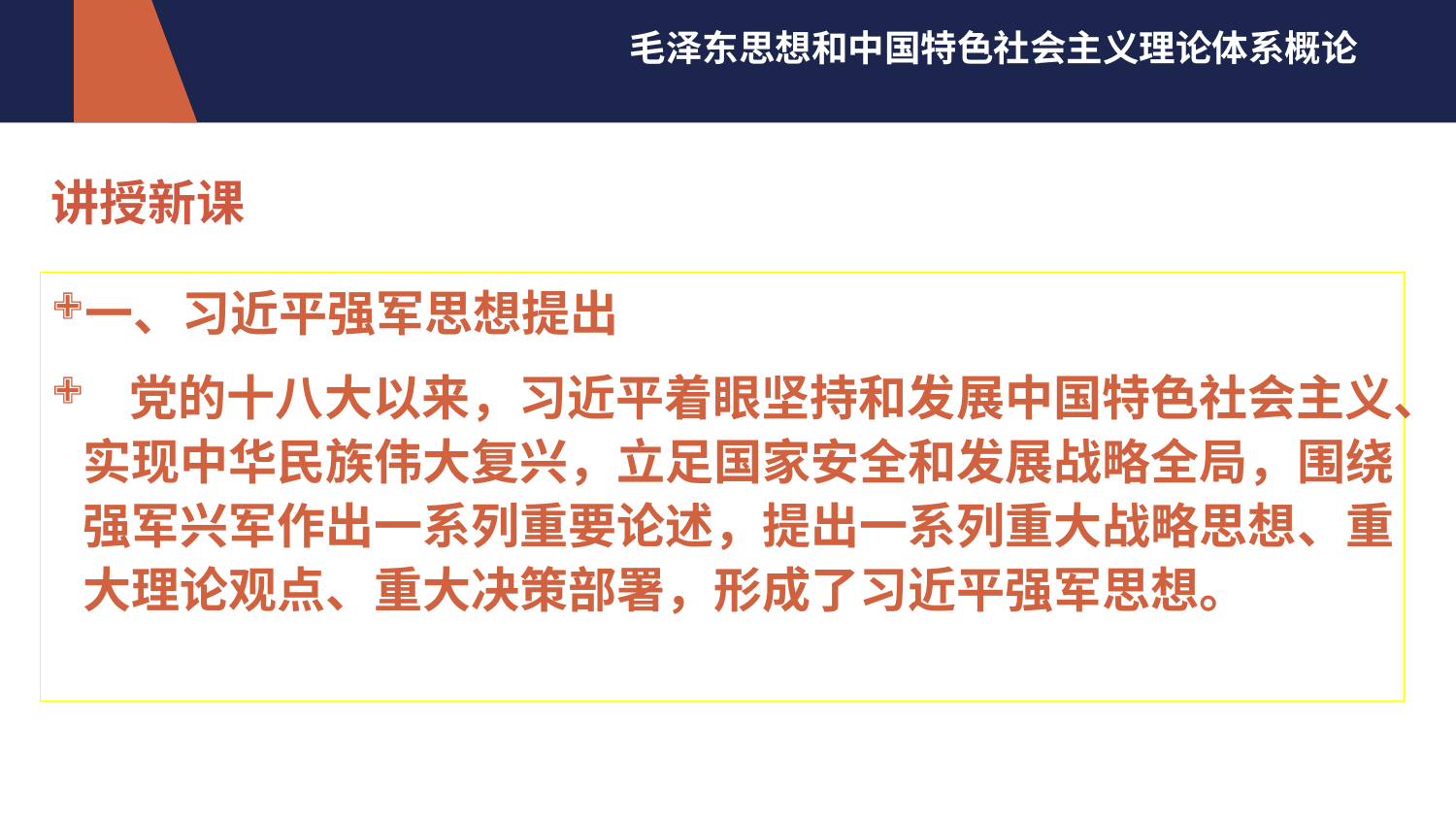

讲授新课
一、习近平强军思想提出
   党的十八大以来，习近平着眼坚持和发展中国特色社会主义、实现中华民族伟大复兴，立足国家安全和发展战略全局，围绕强军兴军作出一系列重要论述，提出一系列重大战略思想、重大理论观点、重大决策部署，形成了习近平强军思想。